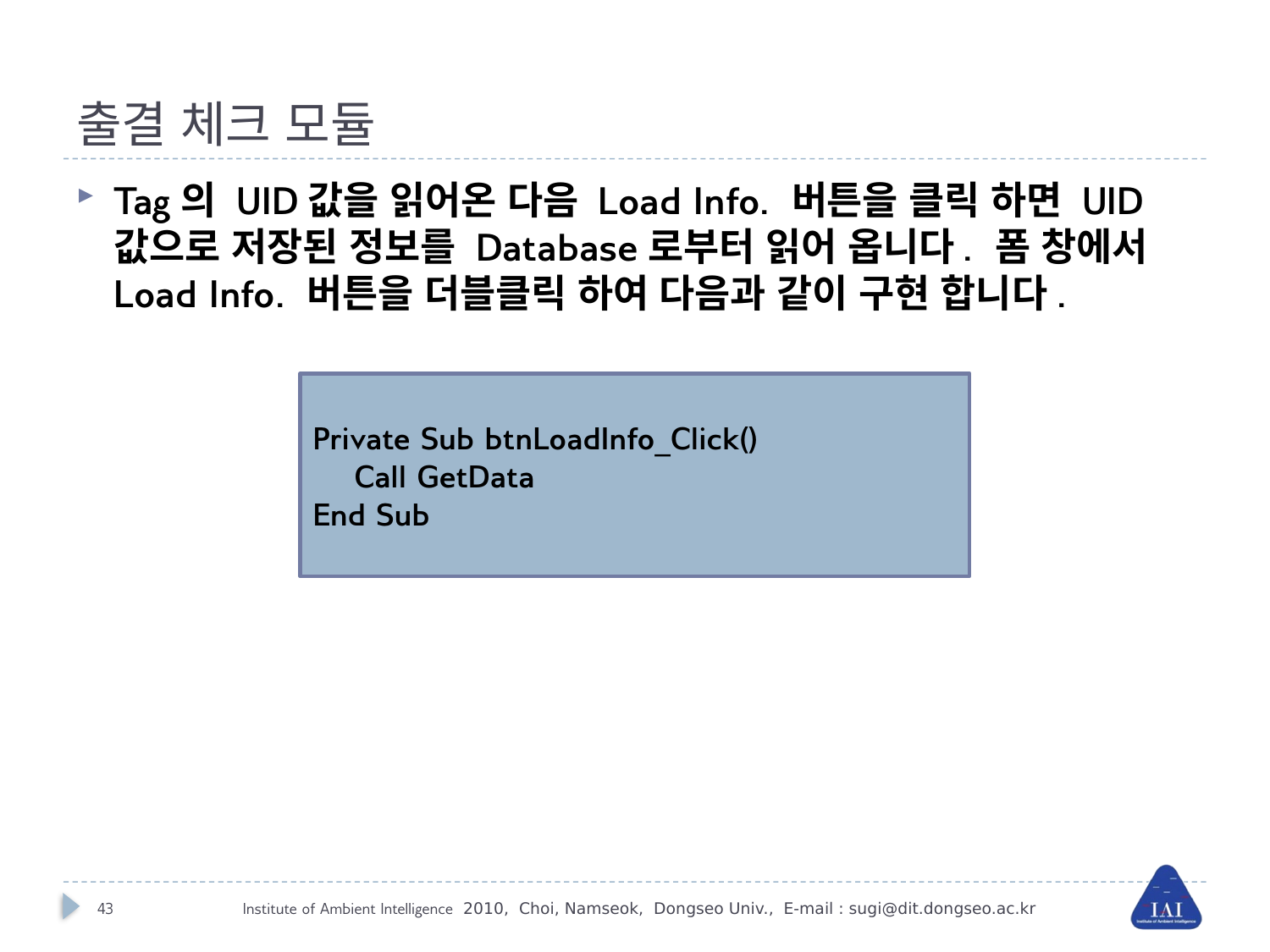

# 출결 체크 모듈
Tag의 UID값을 읽어온 다음 Load Info. 버튼을 클릭 하면 UID 값으로 저장된 정보를 Database로부터 읽어 옵니다. 폼 창에서 Load Info. 버튼을 더블클릭 하여 다음과 같이 구현 합니다.

Private Sub btnLoadInfo_Click()
    Call GetData
End Sub